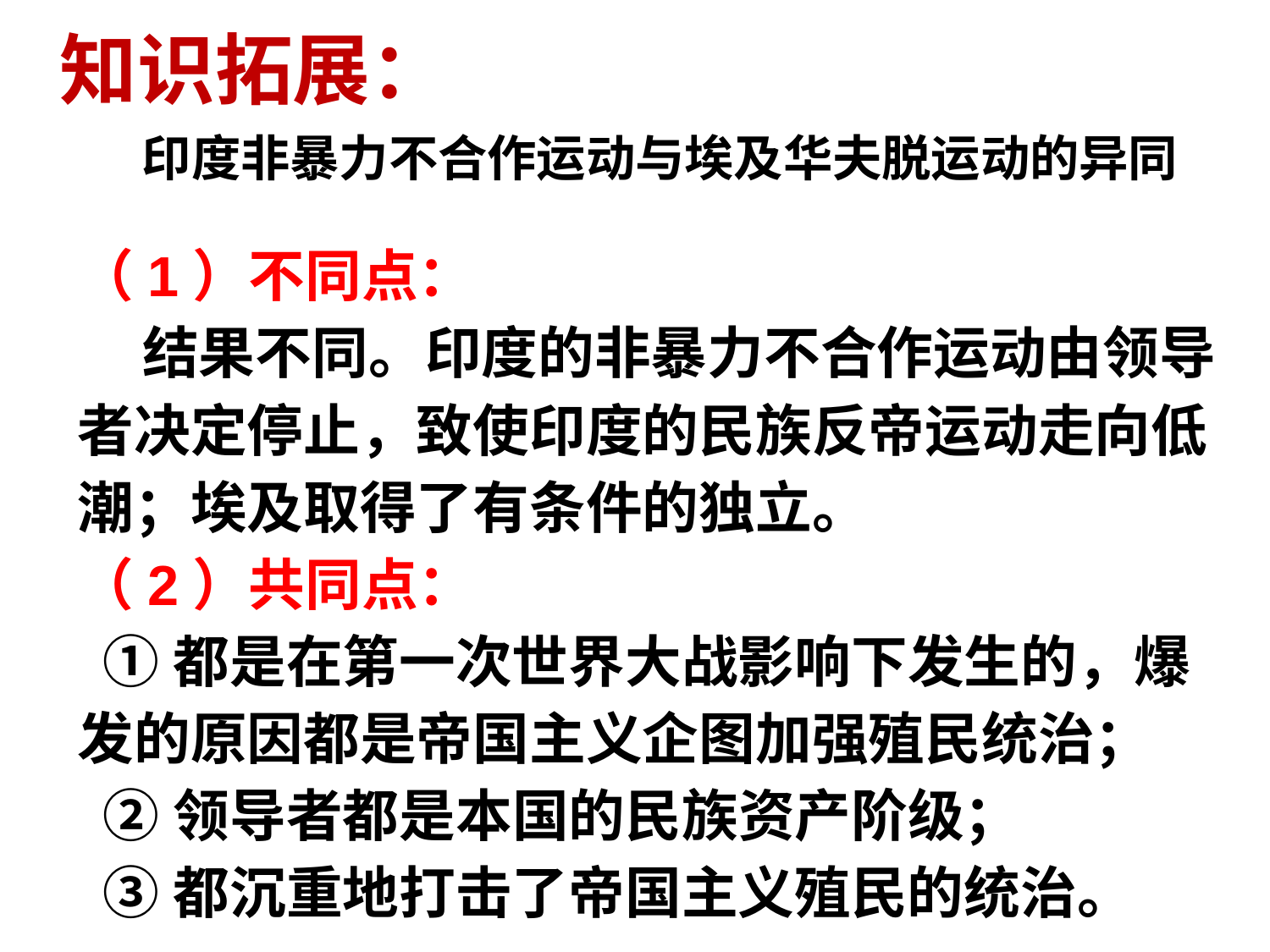

知识拓展：
印度非暴力不合作运动与埃及华夫脱运动的异同
（1）不同点：
    结果不同。印度的非暴力不合作运动由领导者决定停止，致使印度的民族反帝运动走向低潮；埃及取得了有条件的独立。
（2）共同点：
  ①都是在第一次世界大战影响下发生的，爆发的原因都是帝国主义企图加强殖民统治；
  ②领导者都是本国的民族资产阶级；
  ③都沉重地打击了帝国主义殖民的统治。